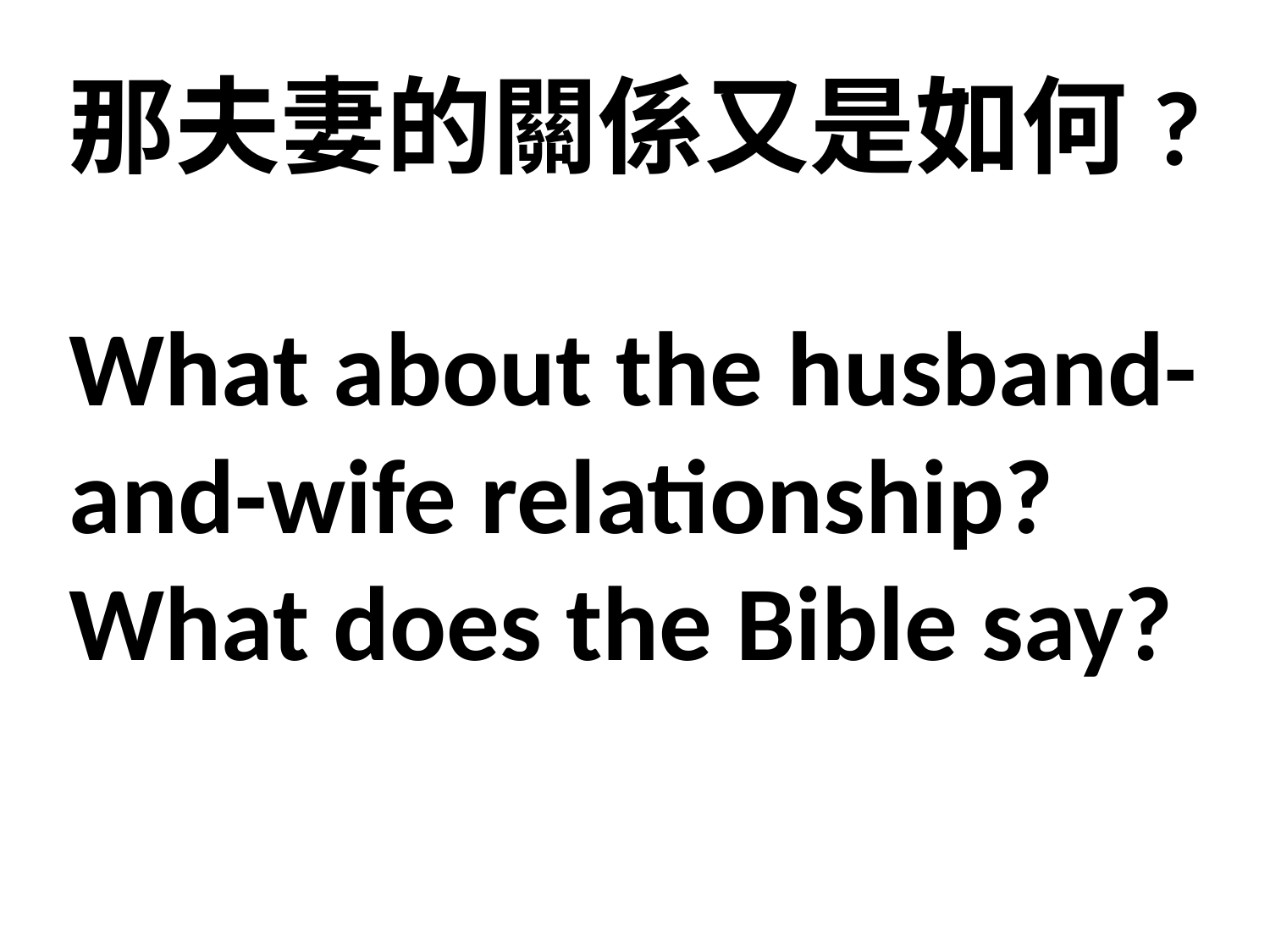

那夫妻的關係又是如何?

What about the husband-and-wife relationship?  What does the Bible say?